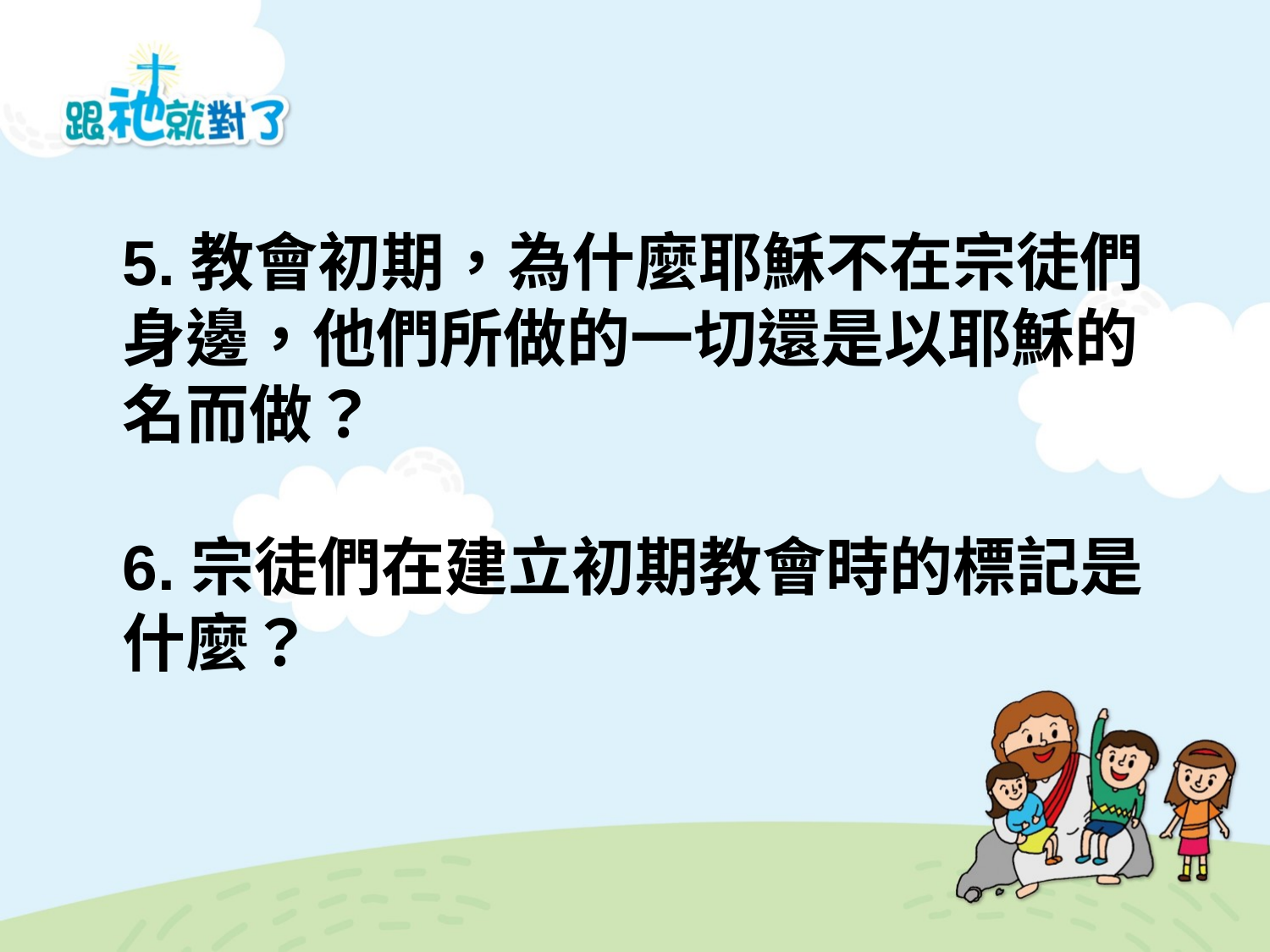

5.教會初期，為什麼耶穌不在宗徒們身邊，他們所做的一切還是以耶穌的名而做？

6.宗徒們在建立初期教會時的標記是什麼？